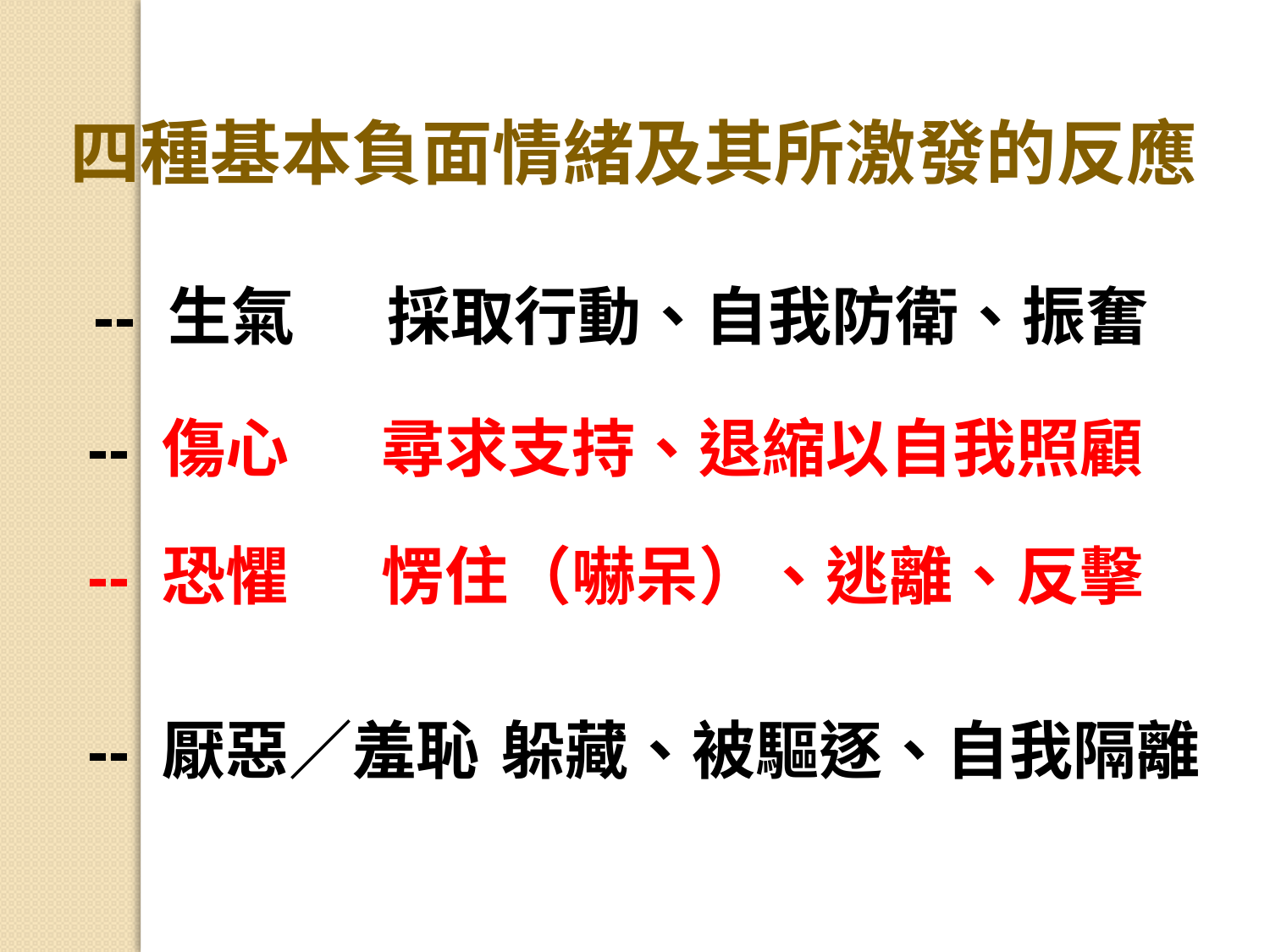

四種基本負面情緒及其所激發的反應
 -- 生氣  　採取行動、自我防衛、振奮
 -- 傷心　  尋求支持、退縮以自我照顧
 -- 恐懼　  愣住（嚇呆）、逃離、反擊
 -- 厭惡／羞恥 躲藏、被驅逐、自我隔離